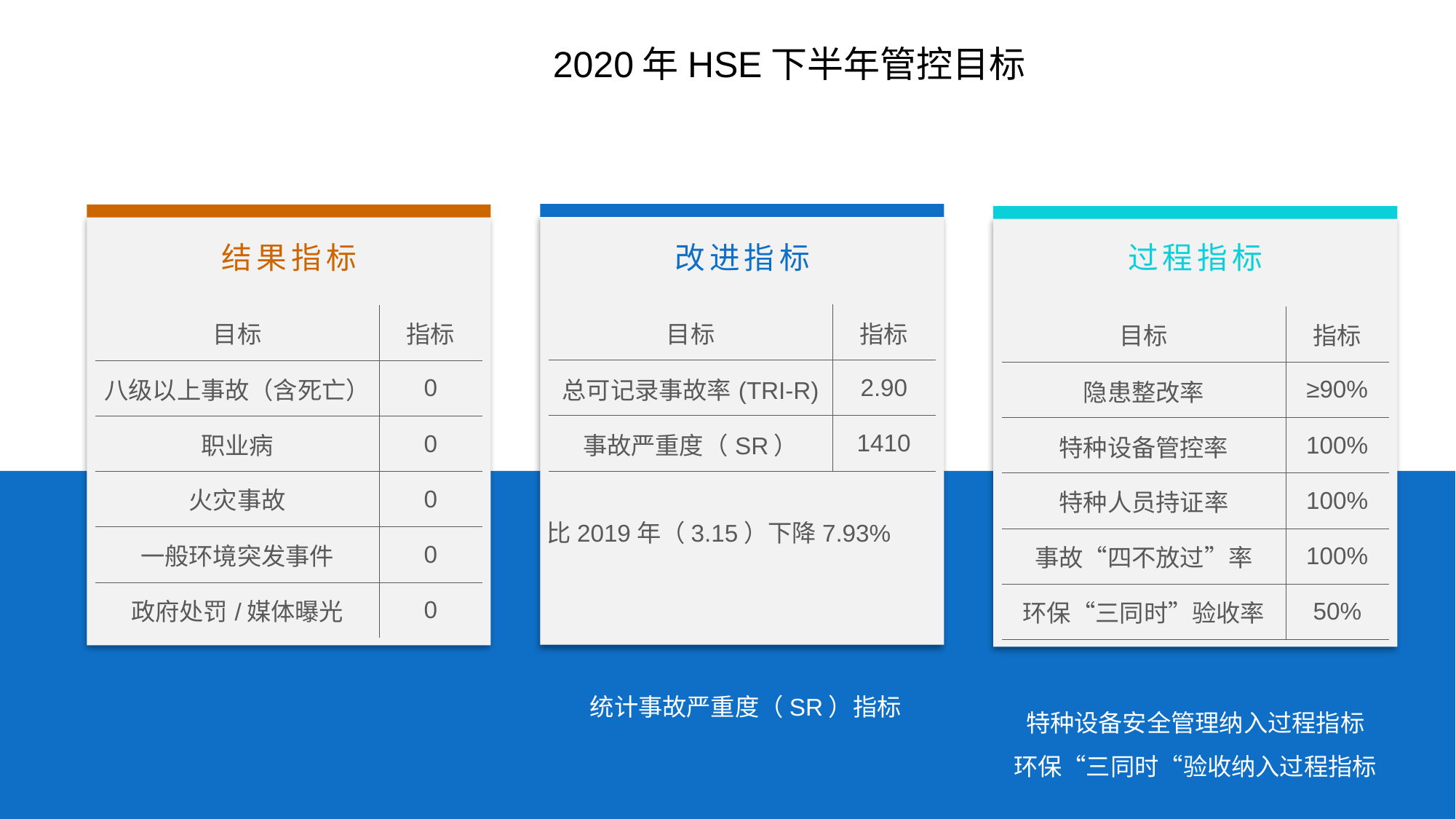

2020年HSE下半年管控目标

结果指标
改进指标
过程指标
| 目标 | 指标 |
| --- | --- |
| 总可记录事故率(TRI-R) | 2.90 |
| 事故严重度（SR） | 1410 |
| 目标 | 指标 |
| --- | --- |
| 八级以上事故（含死亡） | 0 |
| 职业病 | 0 |
| 火灾事故 | 0 |
| 一般环境突发事件 | 0 |
| 政府处罚/媒体曝光 | 0 |
| 目标 | 指标 |
| --- | --- |
| 隐患整改率 | ≥90% |
| 特种设备管控率 | 100% |
| 特种人员持证率 | 100% |
| 事故“四不放过”率 | 100% |
| 环保“三同时”验收率 | 50% |

比2019年（3.15）下降7.93%
统计事故严重度（SR）指标
特种设备安全管理纳入过程指标
环保“三同时“验收纳入过程指标